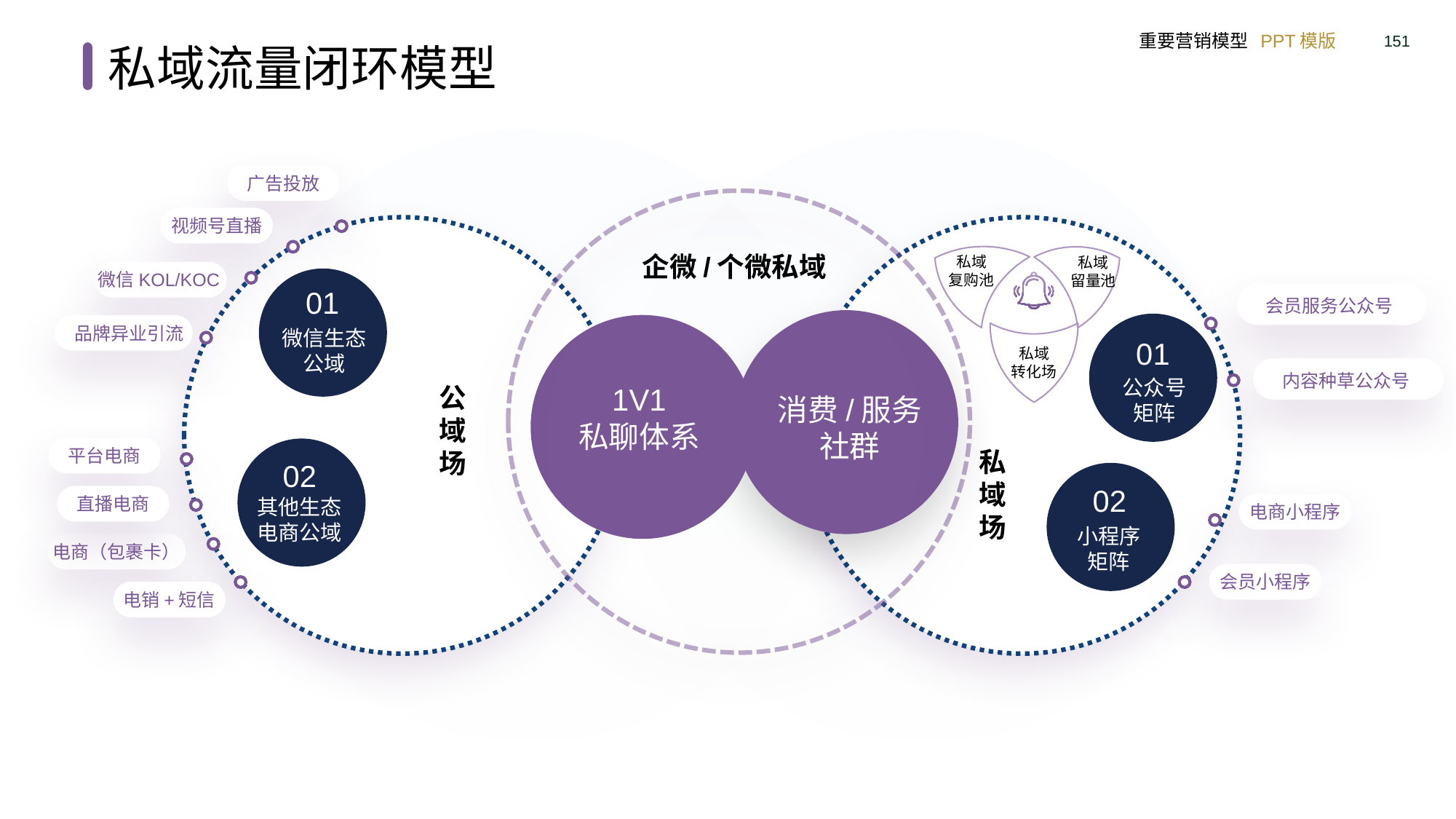

151
私域流量闭环模型

私域
复购池
私域
留量池

私域
转化场

广告投放

视频号直播
z

企微/个微私域

微信KOL/KOC

01

会员服务公众号

消费/服务
社群

01
公众号
矩阵

1V1
私聊体系

品牌异业引流

微信生态
公域

内容种草公众号

公域场

平台电商

02
其他生态
电商公域
私域场

02
小程序
矩阵

直播电商

电商小程序

电商（包裹卡）

会员小程序

电销+短信